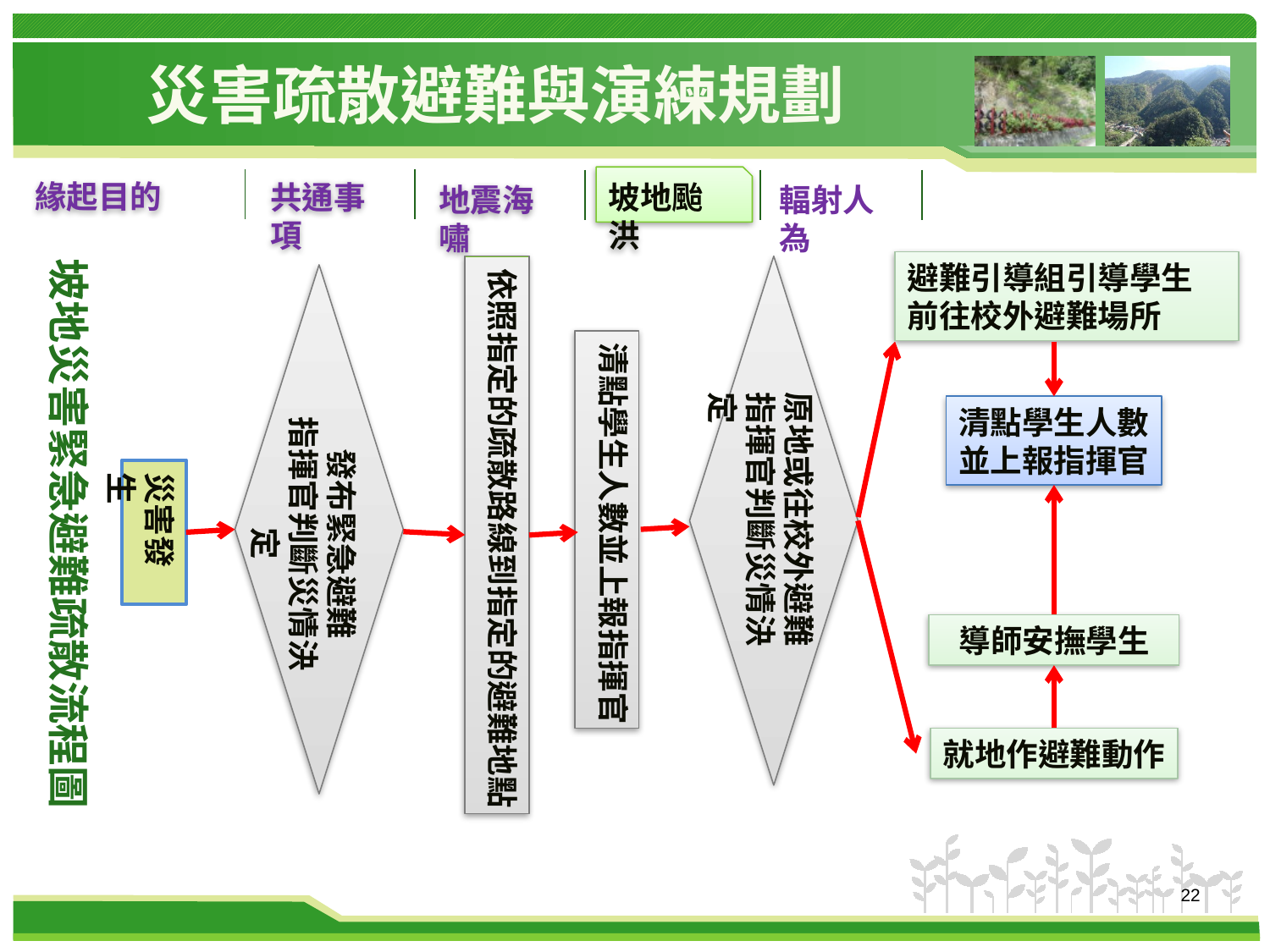

# 災害疏散避難與演練規劃
緣起目的
共通事項
坡地颱洪
地震海嘯
輻射人為
坡地災害緊急避難疏散流程圖
避難引導組引導學生
前往校外避難場所
依照指定的疏散路線到指定的避難地點

清點學生人數並上報指揮官

原地或往校外避難
指揮官判斷災情決定
發布緊急避難
指揮官判斷災情決定
清點學生人數
並上報指揮官
災害發生
導師安撫學生
就地作避難動作
22